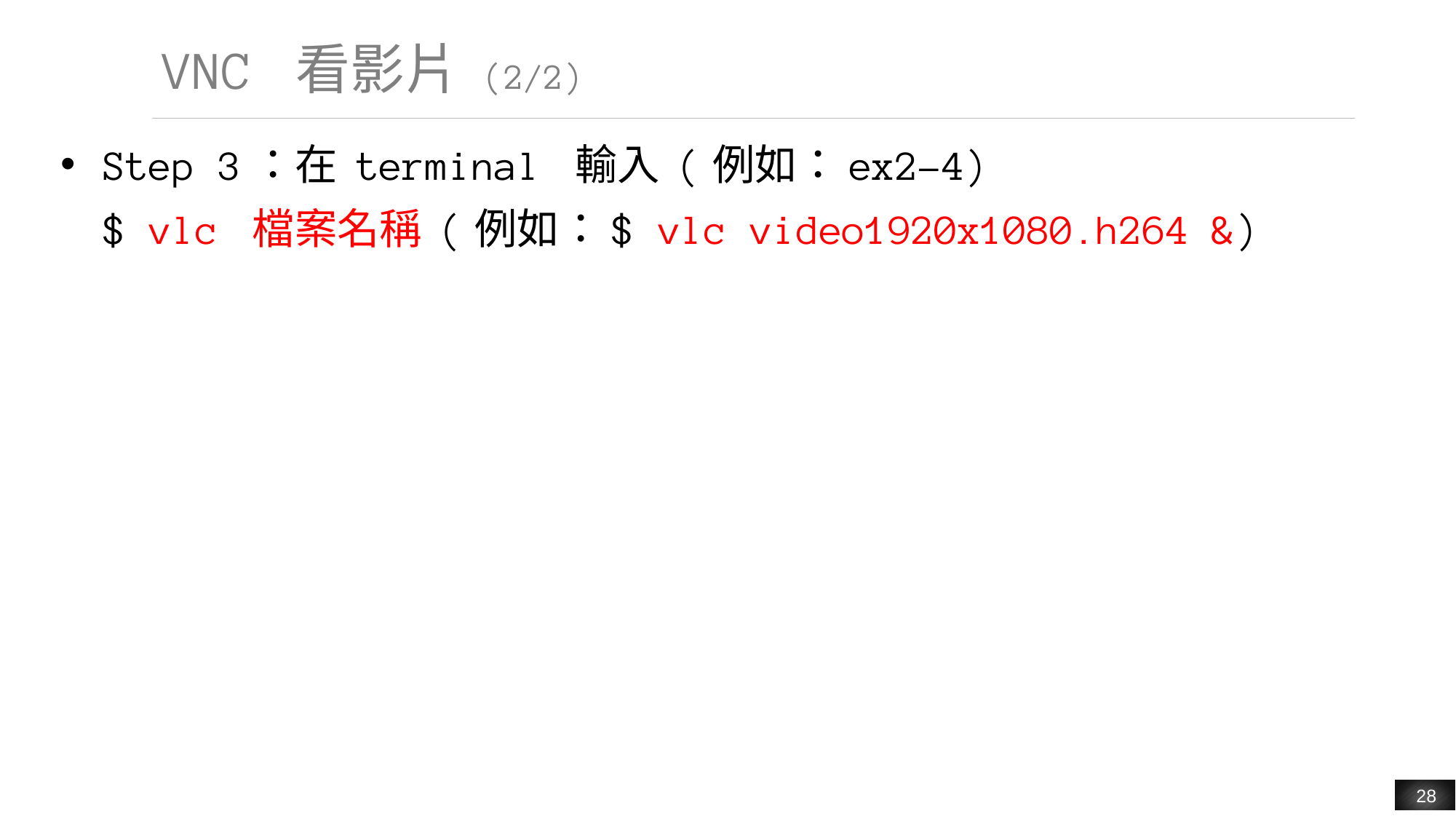

# VNC 看影片 (2/2)
Step 3：在 terminal 輸入 (例如：ex2-4)
$ vlc 檔案名稱 (例如：$ vlc video1920x1080.h264 &)